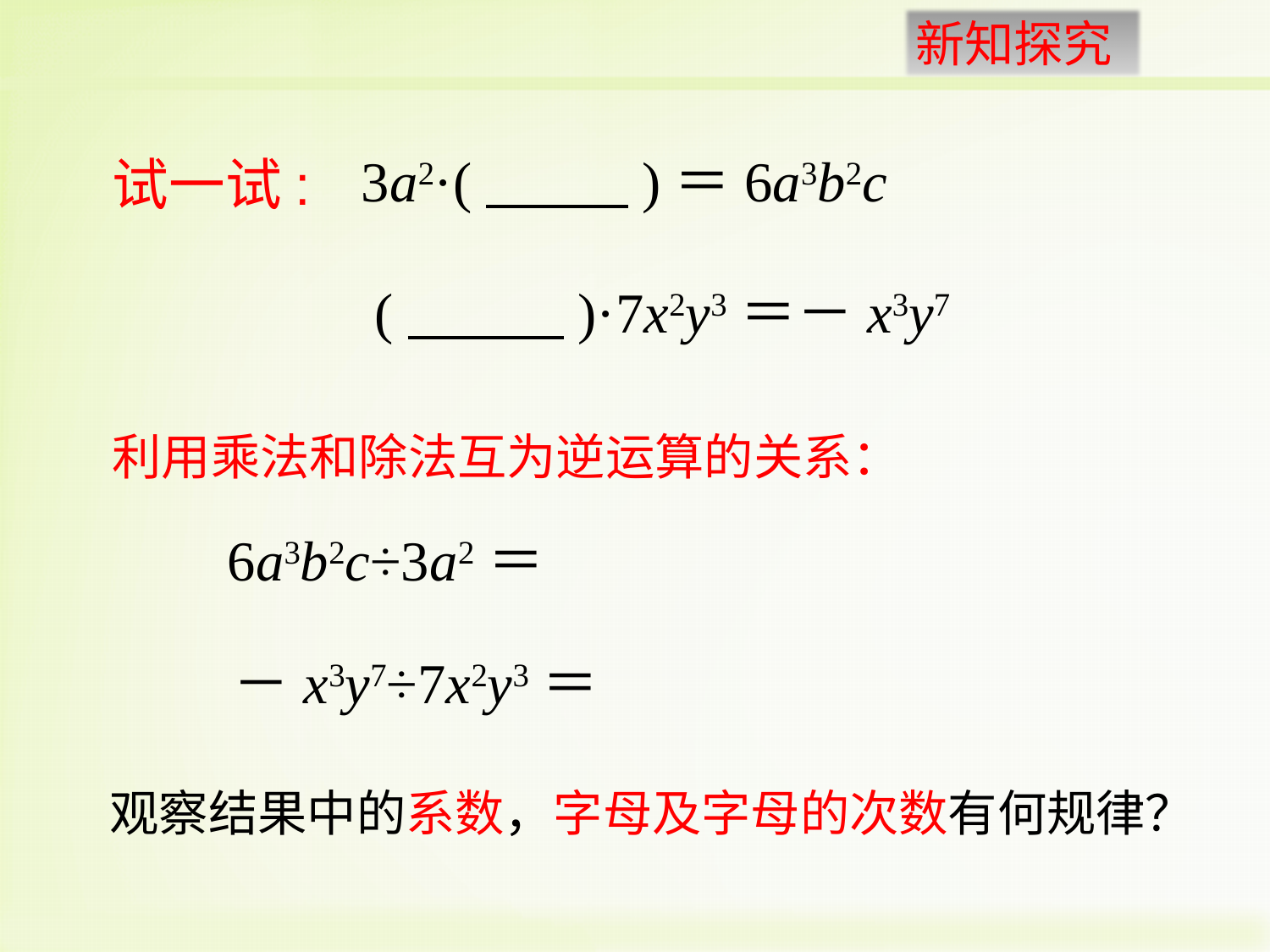

3a2·(            )＝6a3b2c
试一试:
 (             )·7x2y3＝－x3y7
利用乘法和除法互为逆运算的关系：
6a3b2c÷3a2＝
 －x3y7÷7x2y3＝
观察结果中的系数，字母及字母的次数有何规律？